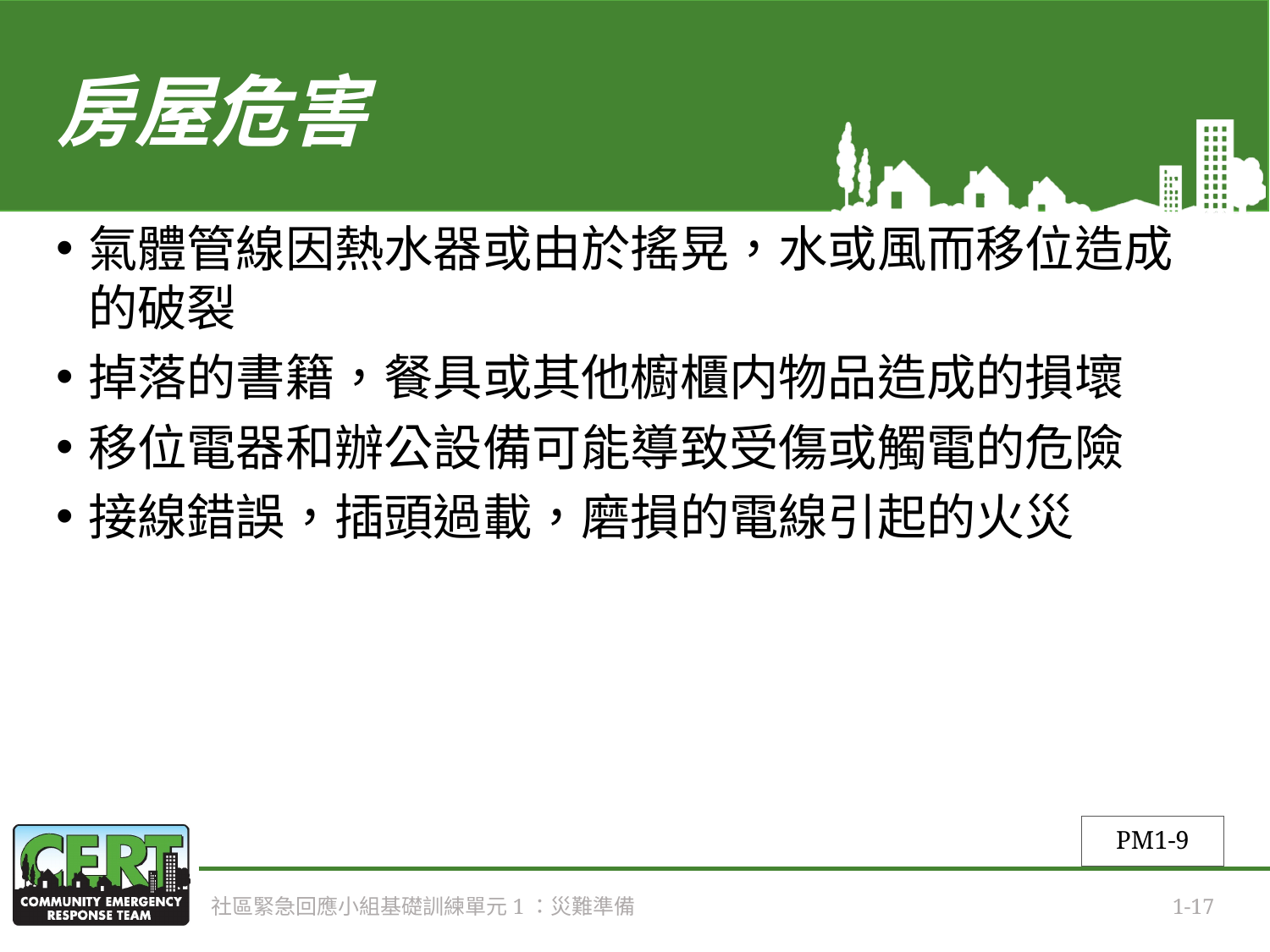

# 房屋危害
氣體管線因熱水器或由於搖晃，水或風而移位造成的破裂
掉落的書籍，餐具或其他櫥櫃内物品造成的損壞
移位電器和辦公設備可能導致受傷或觸電的危險
接線錯誤，插頭過載，磨損的電線引起的火災
PM1-9
社區緊急回應小組基礎訓練單元1：災難準備
1-17